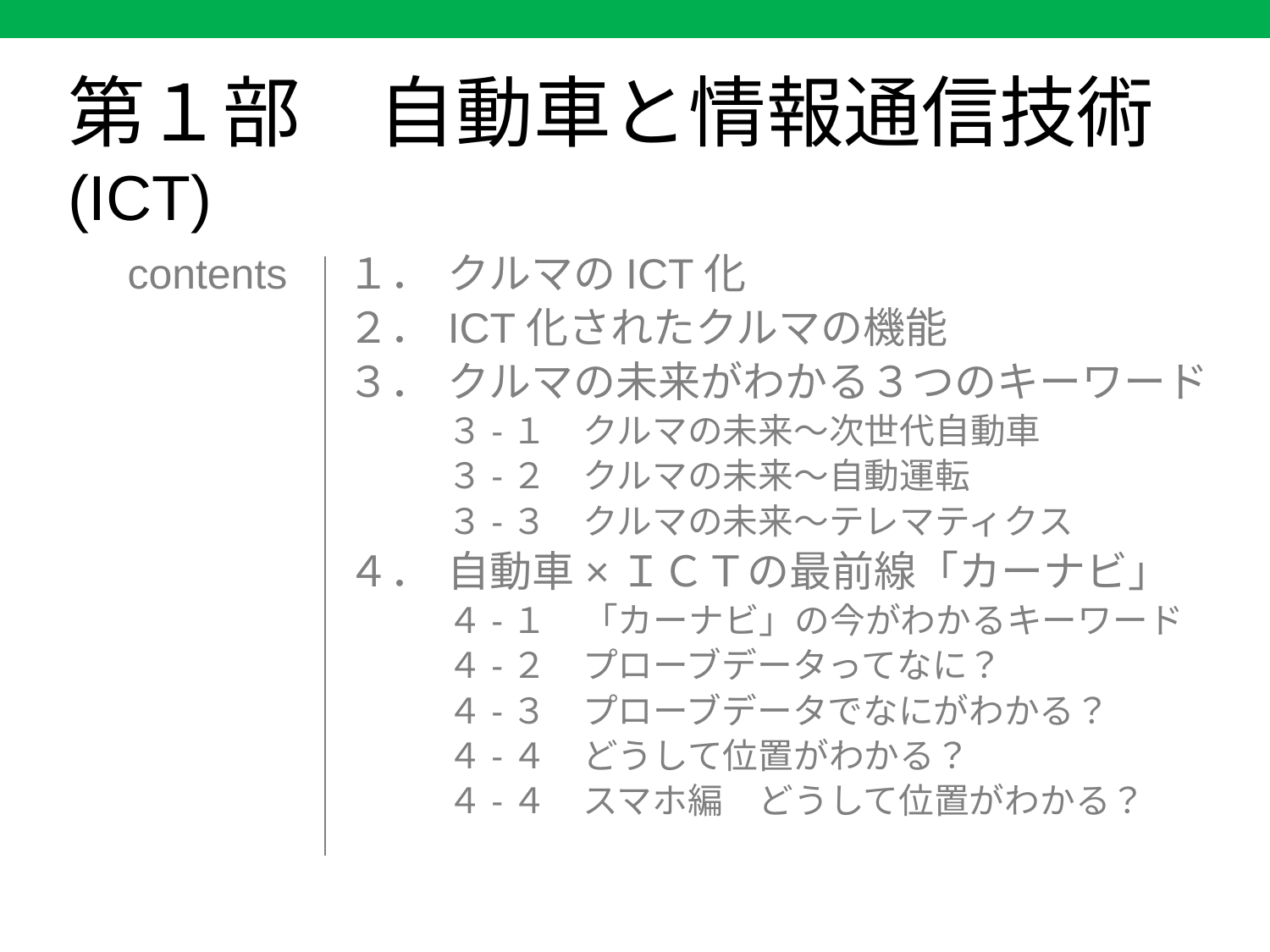

# 第１部　自動車と情報通信技術(ICT)
contents
１．
２．
３．

４．

クルマのICT化
ICT化されたクルマの機能
クルマの未来がわかる３つのキーワード
３-１　クルマの未来～次世代自動車
３-２　クルマの未来～自動運転
３-３　クルマの未来～テレマティクス
自動車×ＩＣＴの最前線「カーナビ」
４-１　「カーナビ」の今がわかるキーワード
４-２　プローブデータってなに？
４-３　プローブデータでなにがわかる？
４-４　どうして位置がわかる？
４-４　スマホ編　どうして位置がわかる？